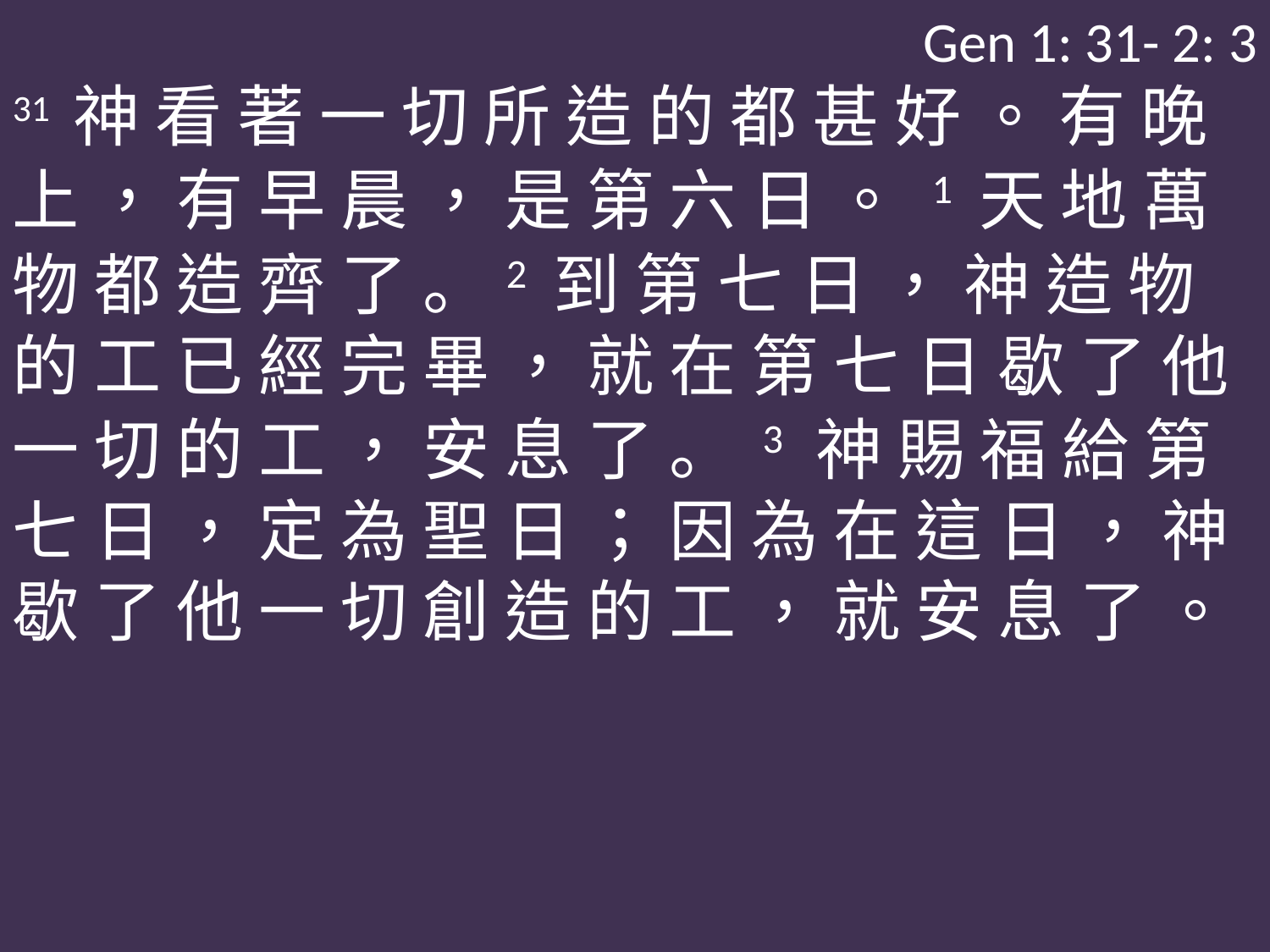

Gen 1: 31- 2: 3
31 神 看 著 一 切 所 造 的 都 甚 好 。 有 晚 上 ， 有 早 晨 ， 是 第 六 日 。 1 天 地 萬 物 都 造 齊 了 。2 到 第 七 日 ， 神 造 物 的 工 已 經 完 畢 ， 就 在 第 七 日 歇 了 他 一 切 的 工 ， 安 息 了 。 3 神 賜 福 給 第 七 日 ， 定 為 聖 日 ； 因 為 在 這 日 ， 神 歇 了 他 一 切 創 造 的 工 ， 就 安 息 了 。